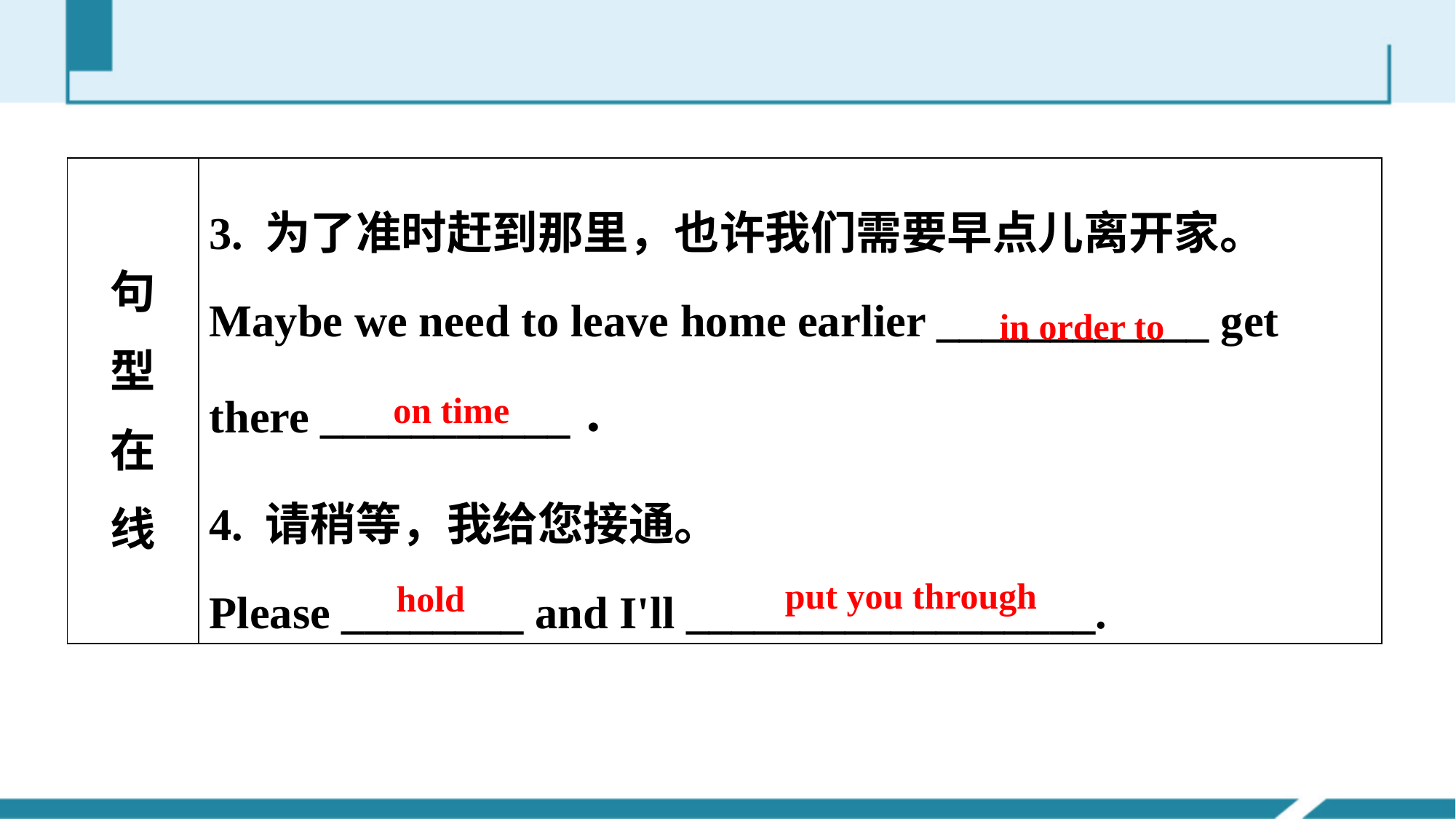

| 句 型 在 线 | 3. 为了准时赶到那里，也许我们需要早点儿离开家。 Maybe we need to leave home earlier \_\_\_\_\_\_\_\_\_\_\_\_ get there \_\_\_\_\_\_\_\_\_\_\_． 4. 请稍等，我给您接通。 Please \_\_\_\_\_\_\_\_ and I'll \_\_\_\_\_\_\_\_\_\_\_\_\_\_\_\_\_\_. |
| --- | --- |
in order to

on time
put you through
hold